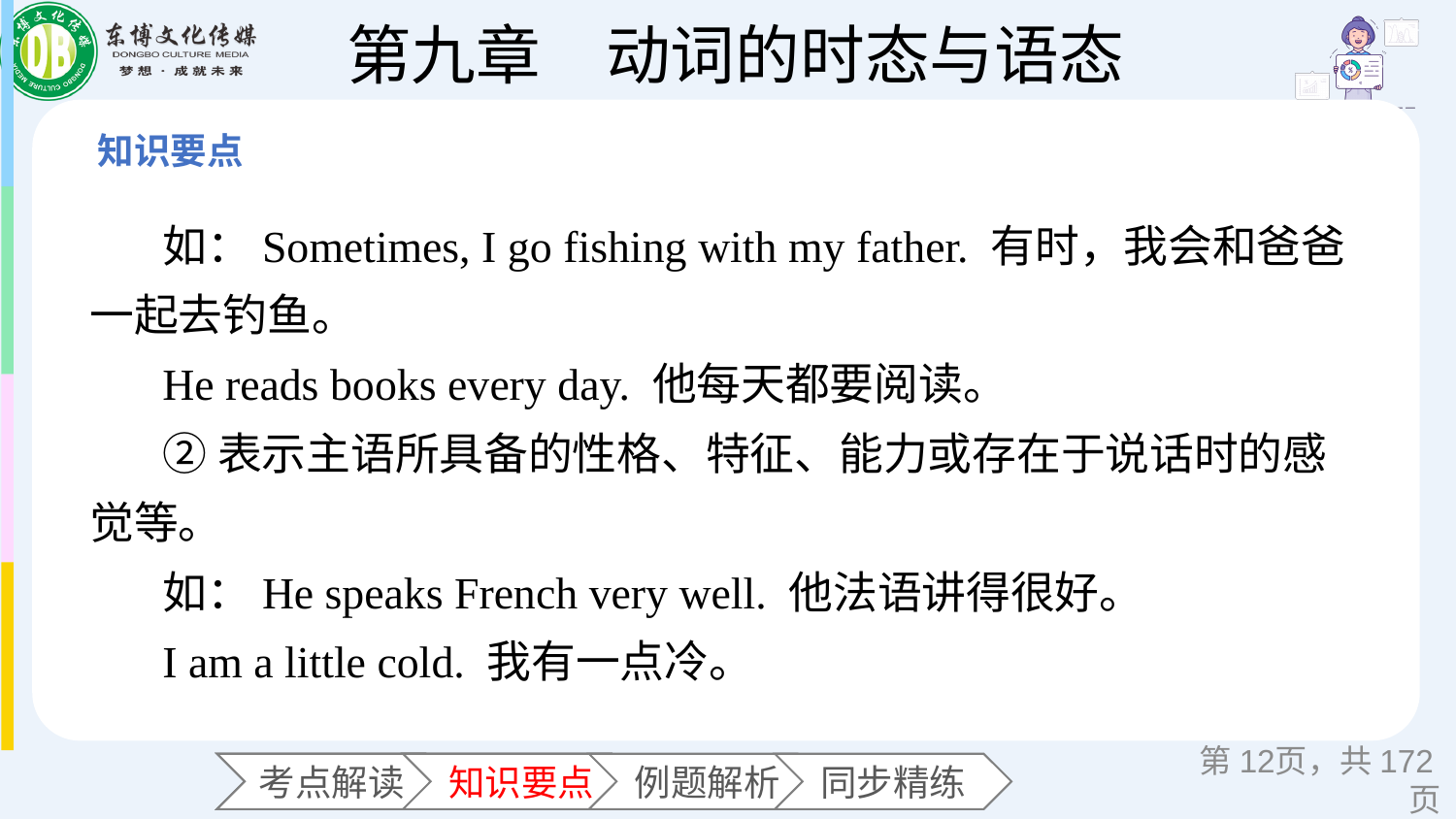

如：Sometimes, I go fishing with my father. 有时，我会和爸爸一起去钓鱼。
He reads books every day. 他每天都要阅读。
②表示主语所具备的性格、特征、能力或存在于说话时的感觉等。
如：He speaks French very well. 他法语讲得很好。
I am a little cold. 我有一点冷。
第12页，共172页